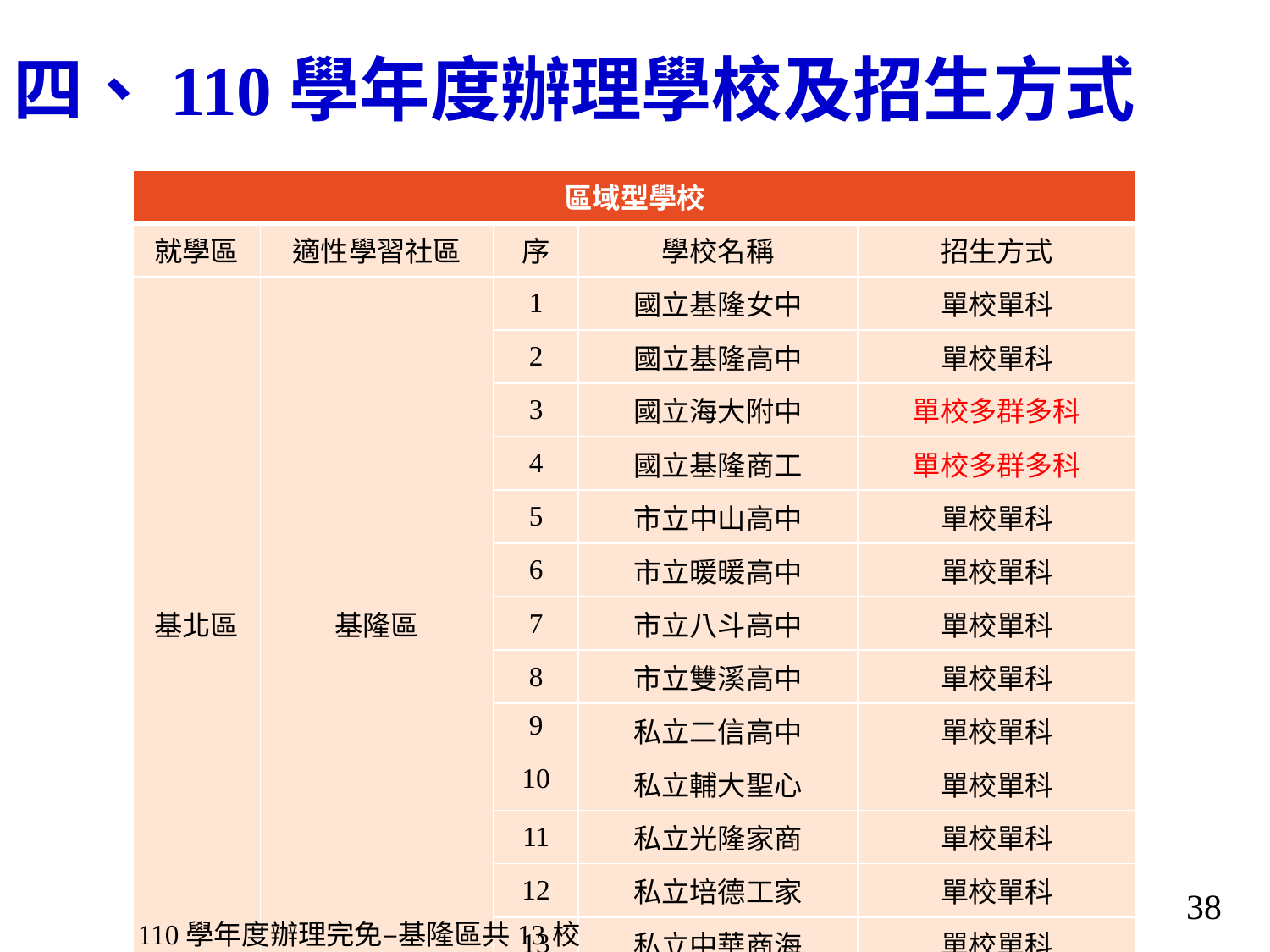

# 四、110學年度辦理學校及招生方式
| 區域型學校 |  |  |  |  |
| --- | --- | --- | --- | --- |
| 就學區 | 適性學習社區 | 序 | 學校名稱 | 招生方式 |
| 基北區 | 基隆區 | 1 | 國立基隆女中 | 單校單科 |
|  |  | 2 | 國立基隆高中 | 單校單科 |
|  |  | 3 | 國立海大附中 | 單校多群多科 |
|  |  | 4 | 國立基隆商工 | 單校多群多科 |
|  |  | 5 | 市立中山高中 | 單校單科 |
|  |  | 6 | 市立暖暖高中 | 單校單科 |
|  |  | 7 | 市立八斗高中 | 單校單科 |
|  |  | 8 | 市立雙溪高中 | 單校單科 |
|  |  | 9 | 私立二信高中 | 單校單科 |
|  |  | 10 | 私立輔大聖心 | 單校單科 |
|  |  | 11 | 私立光隆家商 | 單校單科 |
|  |  | 12 | 私立培德工家 | 單校單科 |
|  |  | 13 | 私立中華商海 | 單校單科 |
38
110學年度辦理完免–基隆區共13校